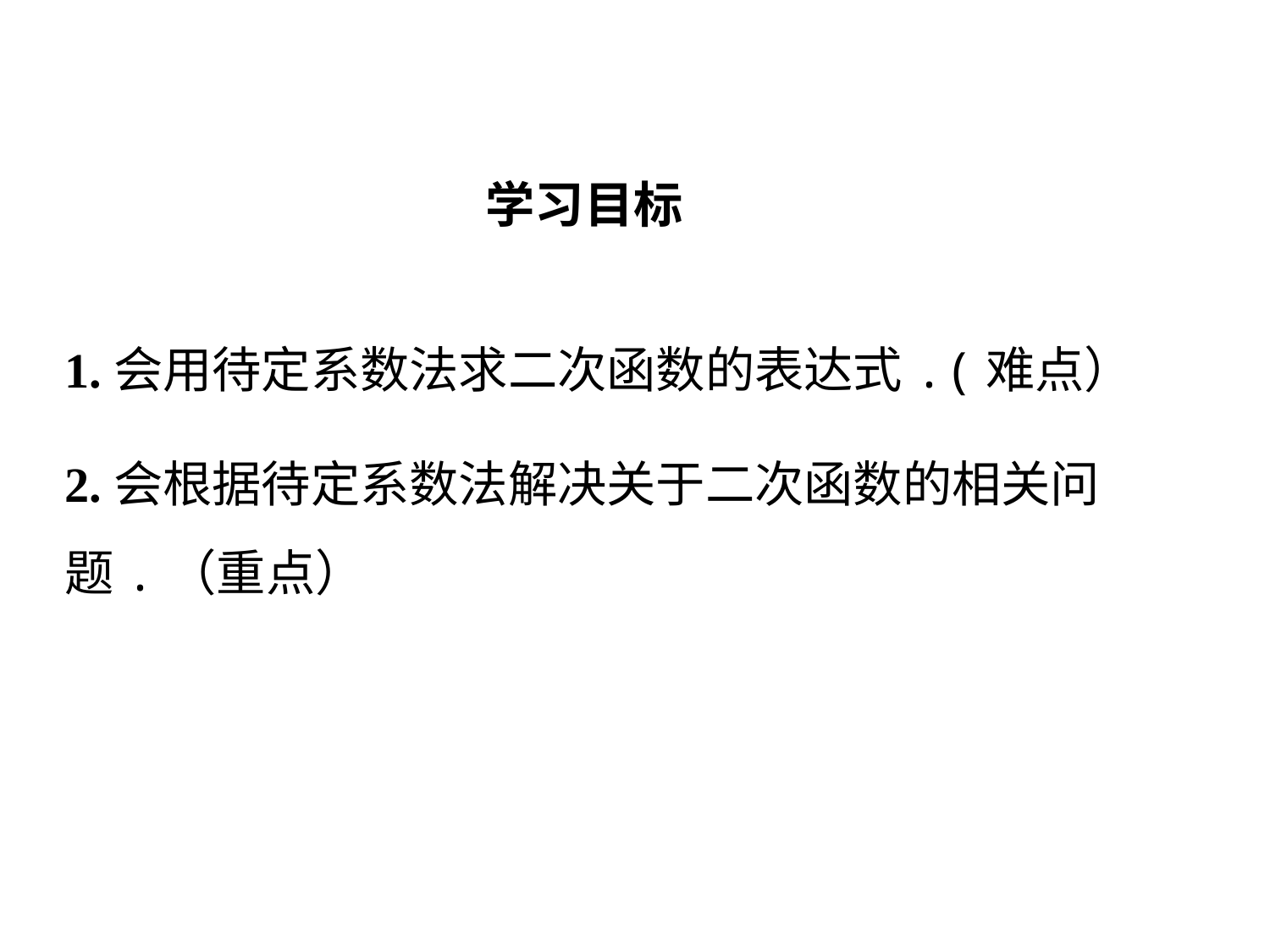

学习目标

1.会用待定系数法求二次函数的表达式.(难点）
2.会根据待定系数法解决关于二次函数的相关问题.（重点）